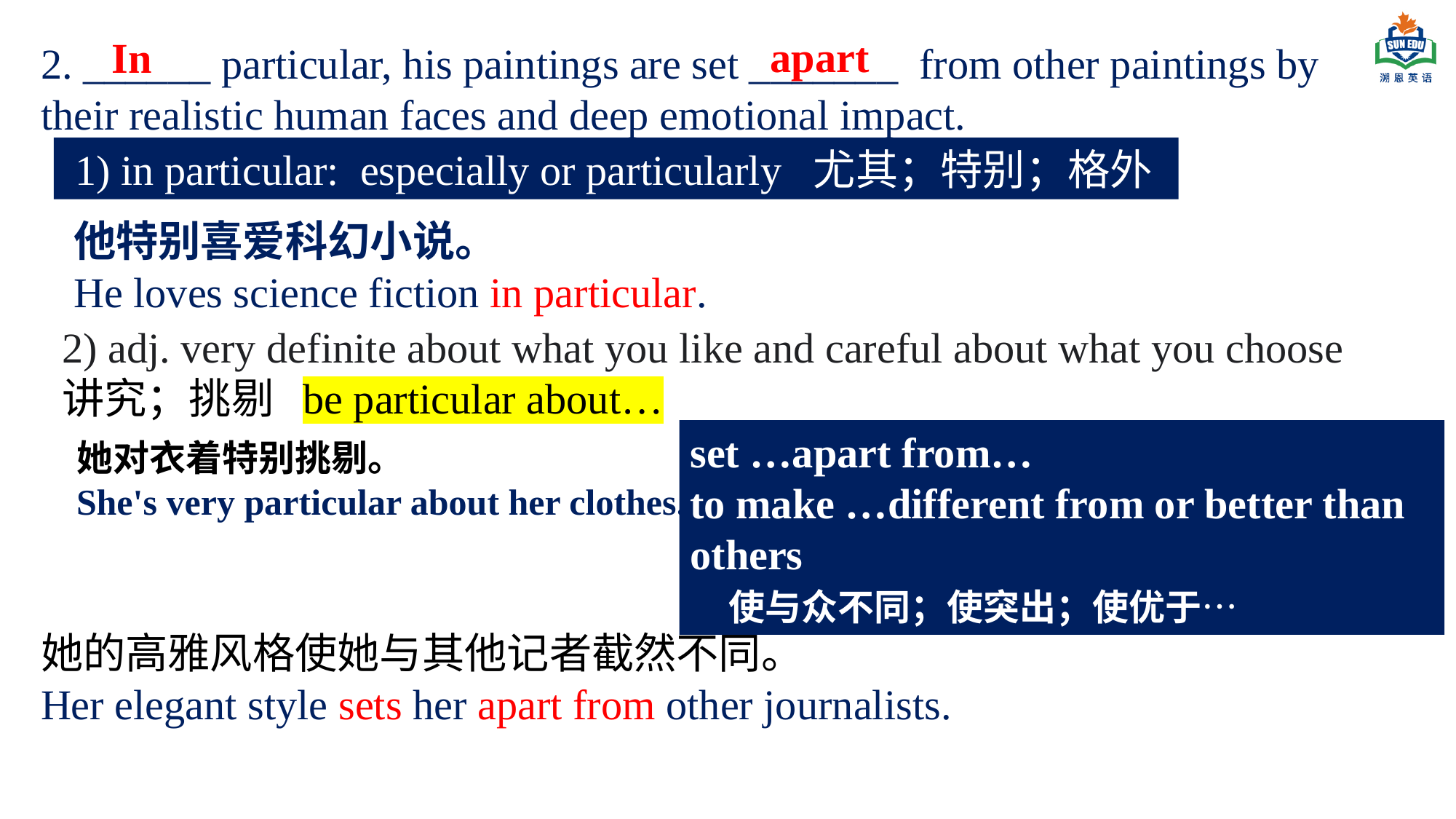

apart
In
2. ______ particular, his paintings are set _______  from other paintings by their realistic human faces and deep emotional impact.
 1) in particular:  especially or particularly  尤其；特别；格外
他特别喜爱科幻小说。
He loves science fiction in particular.
2) adj. very definite about what you like and careful about what you choose    讲究；挑剔  be particular about…
set …apart from…
to make …different from or better than others
   使与众不同；使突出；使优于…
她对衣着特别挑剔。
She's very particular about her clothes.
她的高雅风格使她与其他记者截然不同。
Her elegant style sets her apart from other journalists.